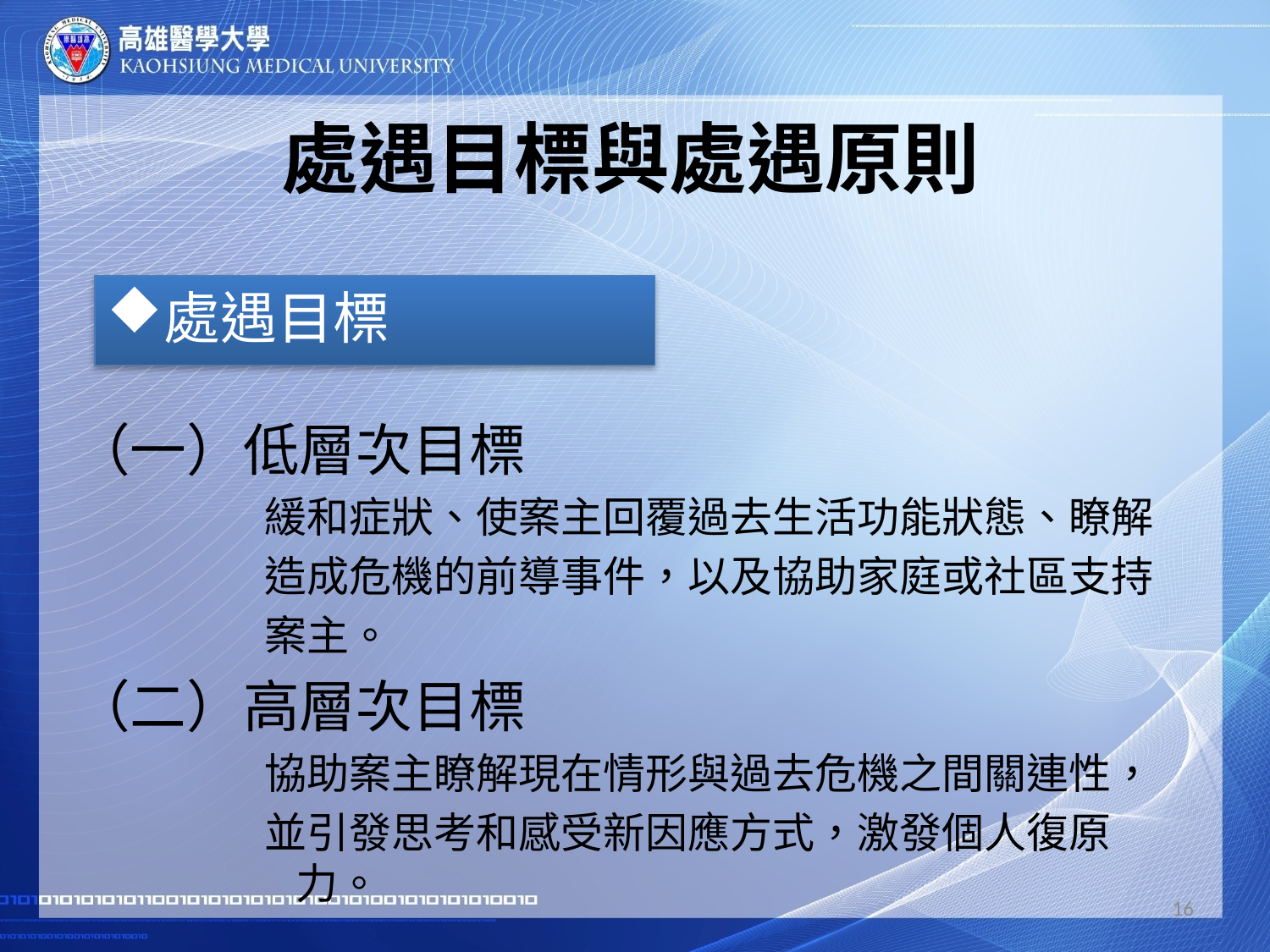

# 處遇目標與處遇原則

（一）低層次目標
緩和症狀、使案主回覆過去生活功能狀態、瞭解
造成危機的前導事件，以及協助家庭或社區支持
案主。
（二）高層次目標
協助案主瞭解現在情形與過去危機之間關連性，
並引發思考和感受新因應方式，激發個人復原力。
處遇目標
16